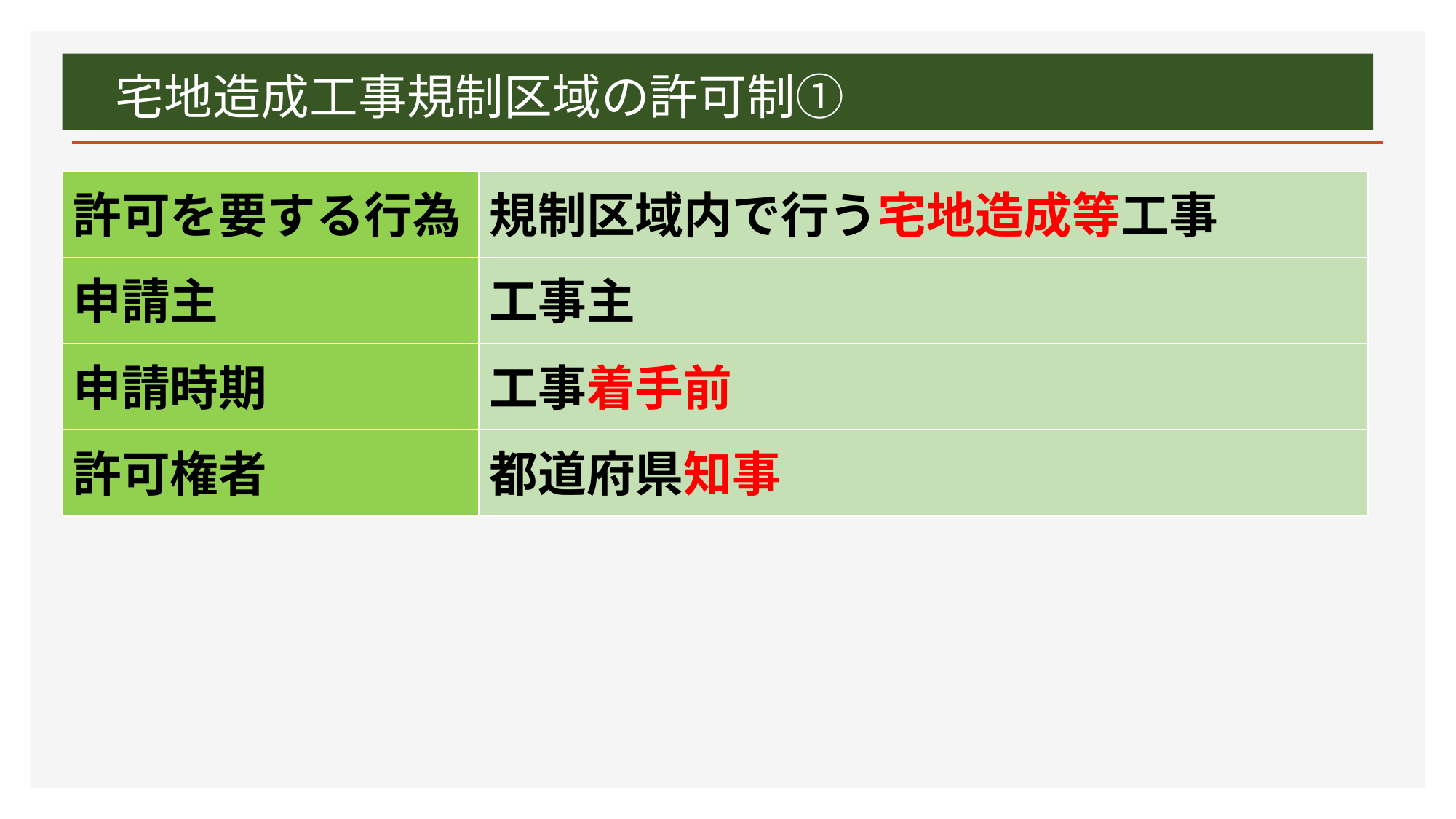

# 宅地造成工事規制区域の許可制①
| 許可を要する行為 | 規制区域内で行う宅地造成等工事 |
| --- | --- |
| 申請主 | 工事主 |
| 申請時期 | 工事着手前 |
| 許可権者 | 都道府県知事 |